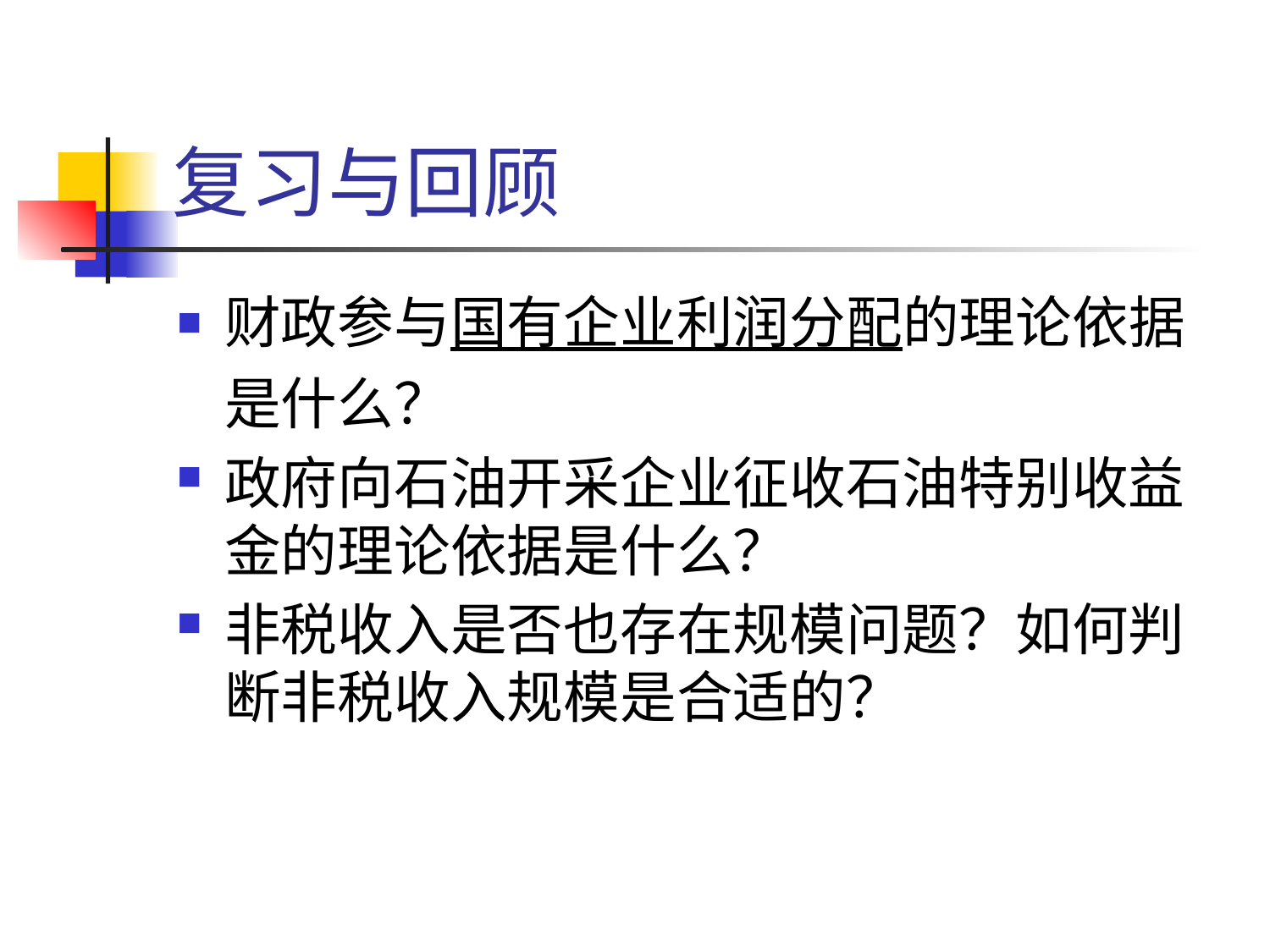

# 复习与回顾
财政参与国有企业利润分配的理论依据是什么？
政府向石油开采企业征收石油特别收益金的理论依据是什么？
非税收入是否也存在规模问题？如何判断非税收入规模是合适的？